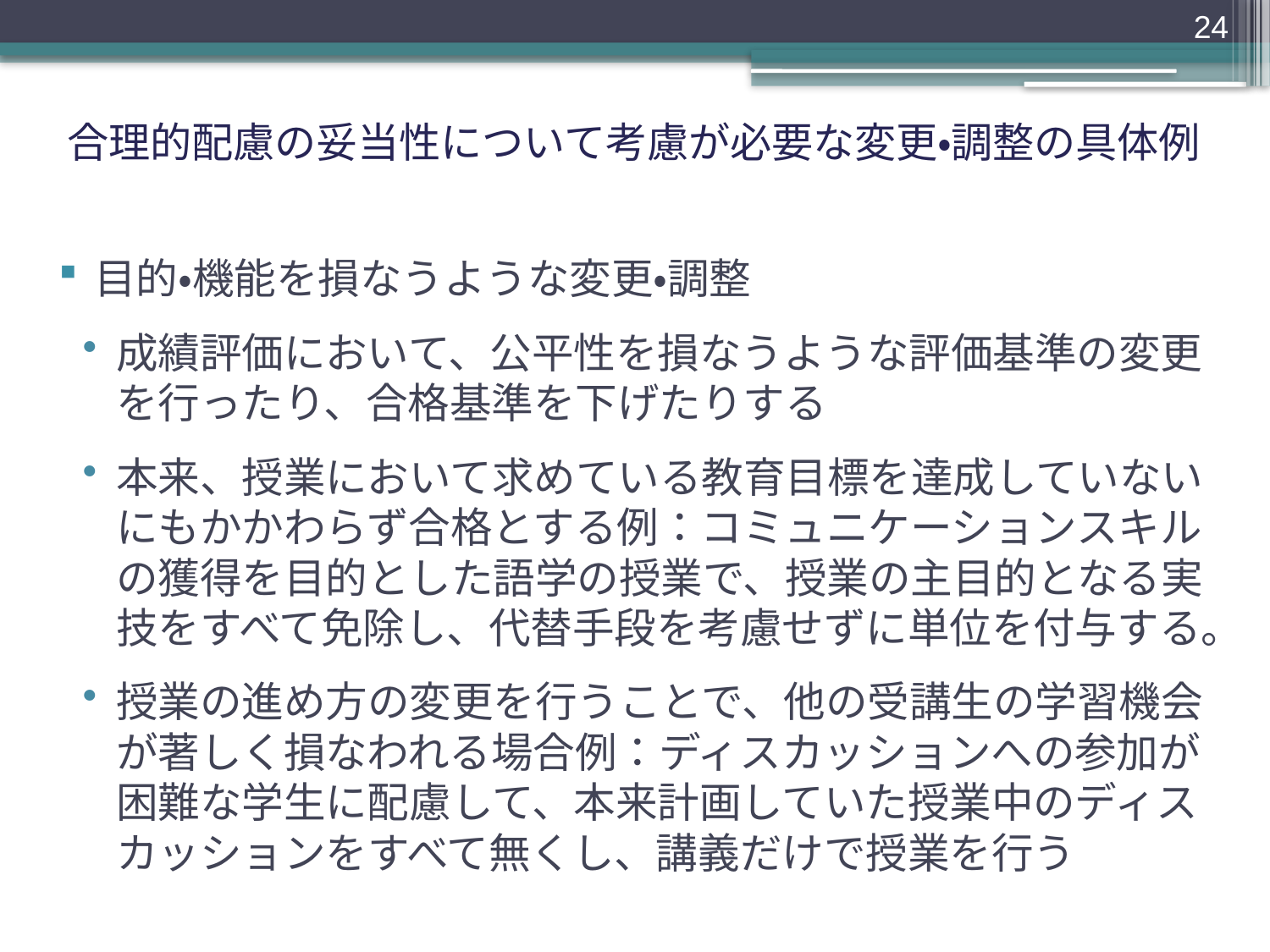

24
# 合理的配慮の妥当性について考慮が必要な変更・調整の具体例
目的・機能を損なうような変更・調整
成績評価において、公平性を損なうような評価基準の変更を行ったり、合格基準を下げたりする
本来、授業において求めている教育目標を達成していないにもかかわらず合格とする例：コミュニケーションスキルの獲得を目的とした語学の授業で、授業の主目的となる実技をすべて免除し、代替手段を考慮せずに単位を付与する。
授業の進め方の変更を行うことで、他の受講生の学習機会が著しく損なわれる場合例：ディスカッションへの参加が困難な学生に配慮して、本来計画していた授業中のディスカッションをすべて無くし、講義だけで授業を行う